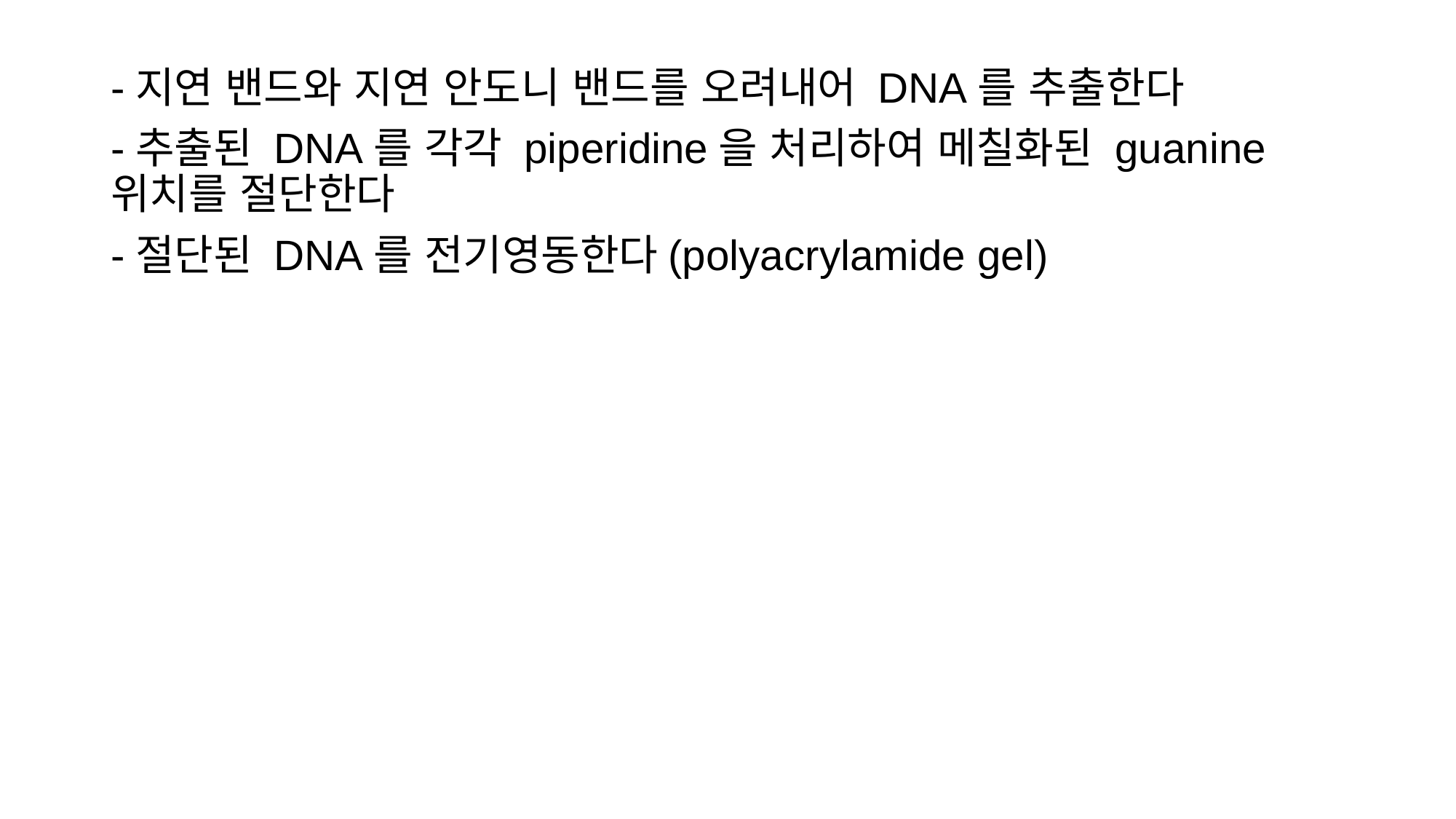

-지연 밴드와 지연 안도니 밴드를 오려내어 DNA를 추출한다
-추출된 DNA를 각각 piperidine을 처리하여 메칠화된 guanine위치를 절단한다
-절단된 DNA를 전기영동한다(polyacrylamide gel)